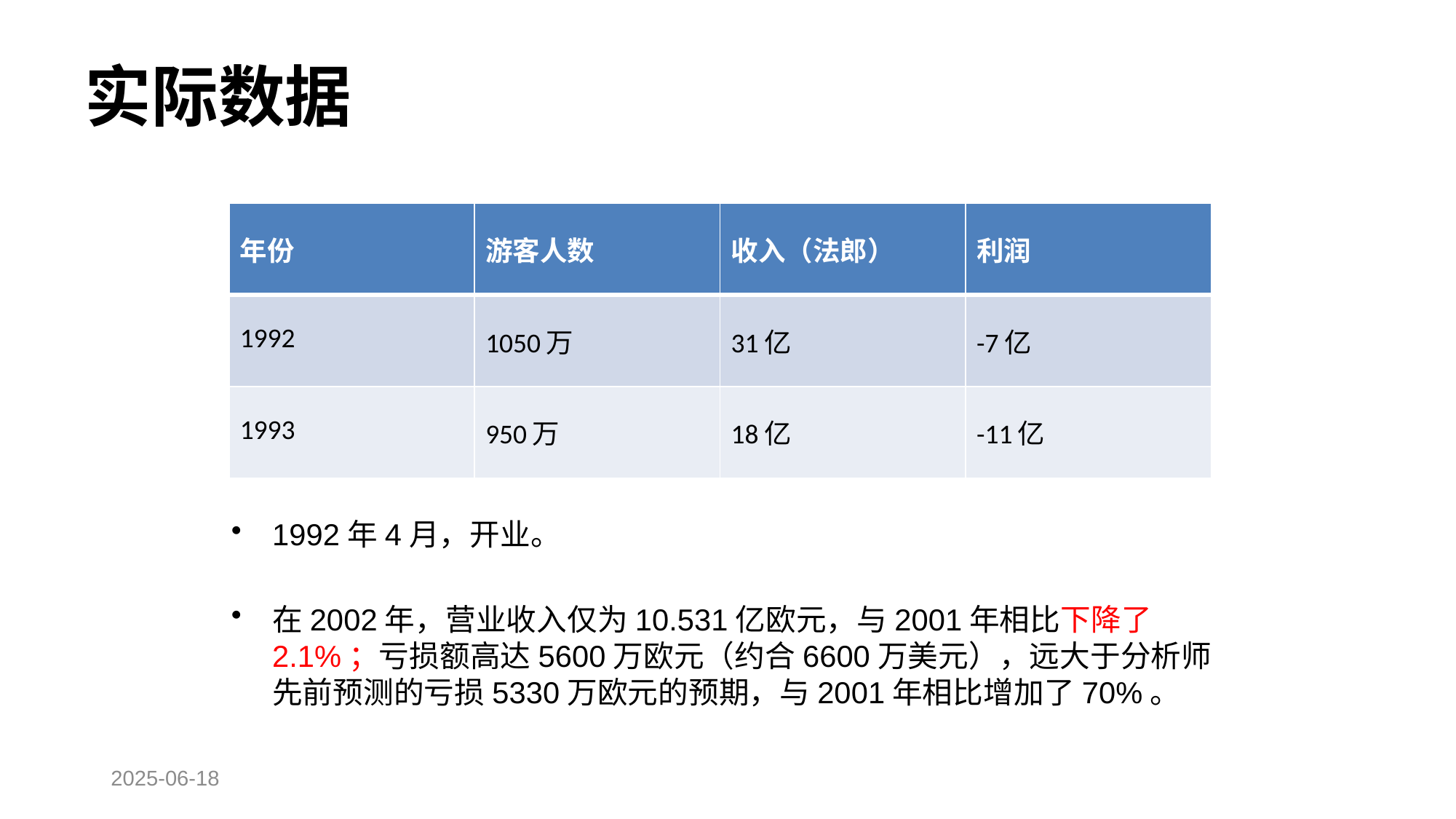

# 实际数据
| 年份 | 游客人数 | 收入（法郎） | 利润 |
| --- | --- | --- | --- |
| 1992 | 1050万 | 31亿 | -7亿 |
| 1993 | 950万 | 18亿 | -11亿 |
1992年4月，开业。

在2002年，营业收入仅为10.531亿欧元，与2001年相比下降了2.1%；亏损额高达5600万欧元（约合6600万美元），远大于分析师先前预测的亏损5330万欧元的预期，与2001年相比增加了70%。
2025-06-18